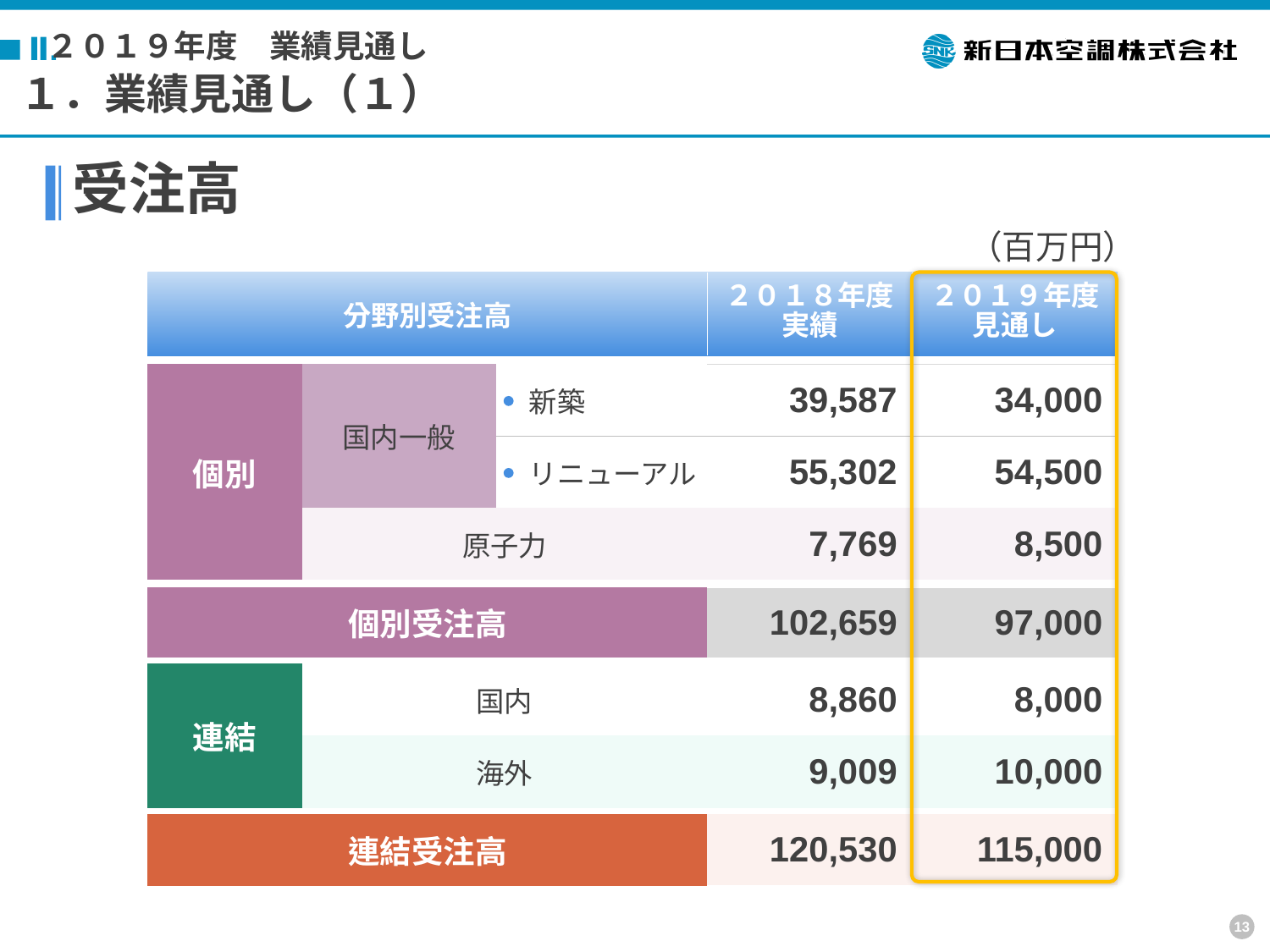

２０１９年度　業績見通し
Ⅱ.
１．業績見通し（１）
受注高

（百万円）

| 分野別受注高 |  |  | ２０１８年度 実績 | ２０１９年度 見通し |
| --- | --- | --- | --- | --- |
|  |  |  |  |  |
| 個別 | 国内一般 | 新築 | 39,587 | 34,000 |
|  |  | リニューアル | 55,302 | 54,500 |
|  | 原子力 |  | 7,769 | 8,500 |
|  |  |  |  |  |
| 個別受注高 |  |  | 102,659 | 97,000 |
|  |  |  |  |  |
| 連結 | 国内 |  | 8,860 | 8,000 |
|  | 海外 |  | 9,009 | 10,000 |
|  |  |  |  |  |
| 連結受注高 |  |  | 120,530 | 115,000 |